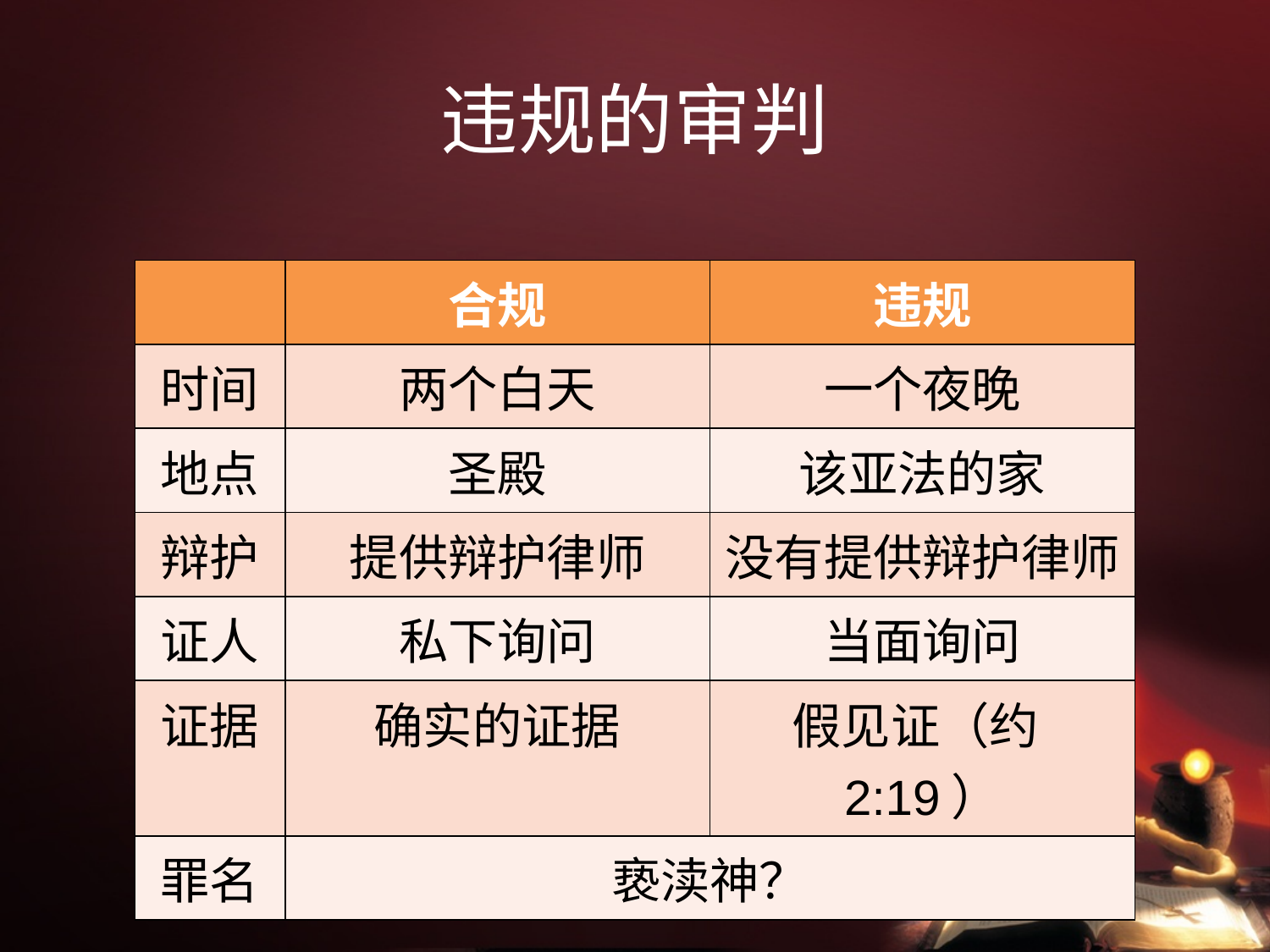

# 违规的审判
|  | 合规 | 违规 |
| --- | --- | --- |
| 时间 | 两个白天 | 一个夜晚 |
| 地点 | 圣殿 | 该亚法的家 |
| 辩护 | 提供辩护律师 | 没有提供辩护律师 |
| 证人 | 私下询问 | 当面询问 |
| 证据 | 确实的证据 | 假见证（约2:19） |
| 罪名 | 亵渎神？ |  |